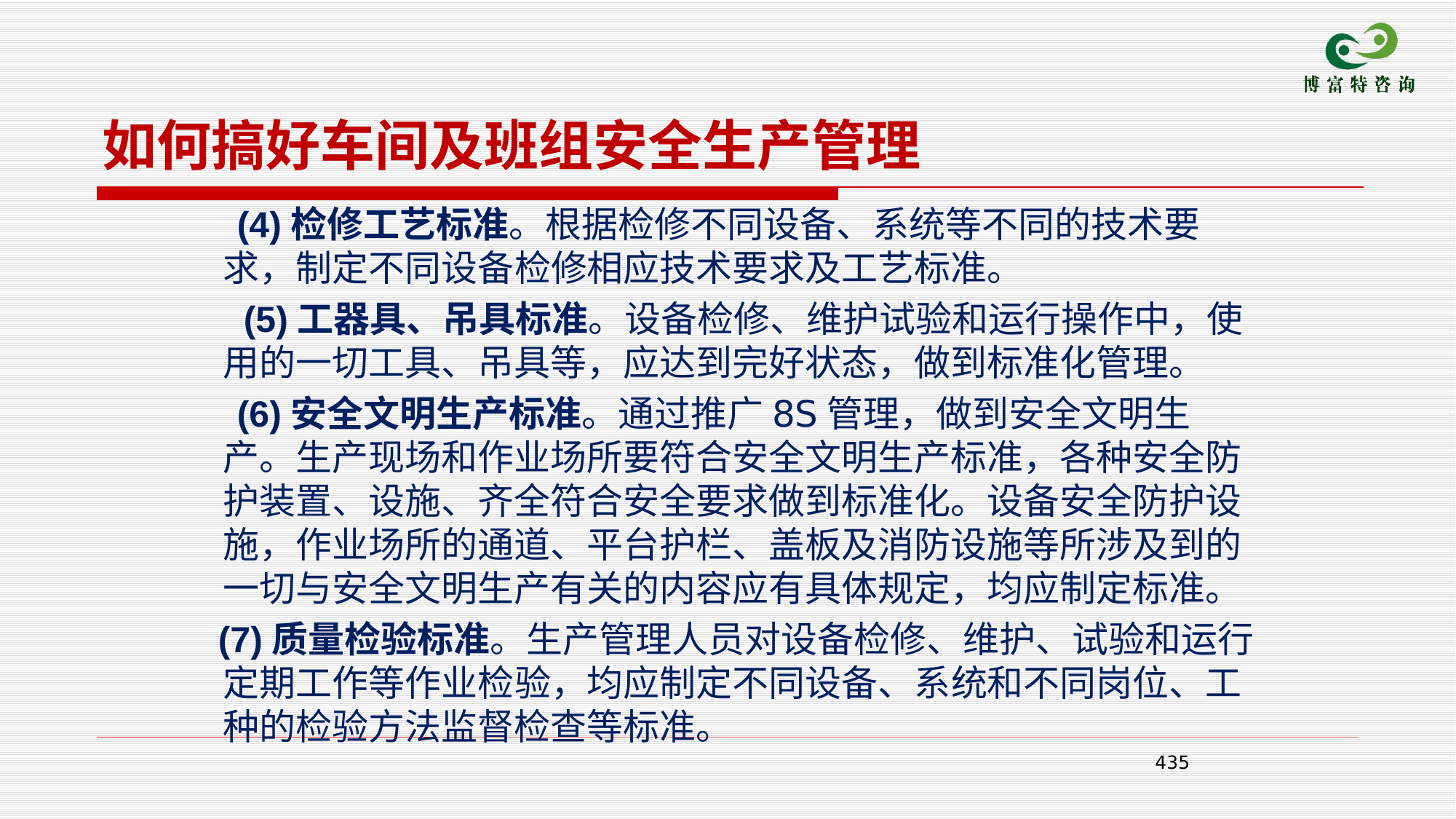

如何搞好车间及班组安全生产管理
      (4)检修工艺标准。根据检修不同设备、系统等不同的技术要求，制定不同设备检修相应技术要求及工艺标准。
      (5)工器具、吊具标准。设备检修、维护试验和运行操作中，使用的一切工具、吊具等，应达到完好状态，做到标准化管理。
      (6)安全文明生产标准。通过推广8S管理，做到安全文明生产。生产现场和作业场所要符合安全文明生产标准，各种安全防护装置、设施、齐全符合安全要求做到标准化。设备安全防护设施，作业场所的通道、平台护栏、盖板及消防设施等所涉及到的一切与安全文明生产有关的内容应有具体规定，均应制定标准。
     (7)质量检验标准。生产管理人员对设备检修、维护、试验和运行定期工作等作业检验，均应制定不同设备、系统和不同岗位、工种的检验方法监督检查等标准。

435